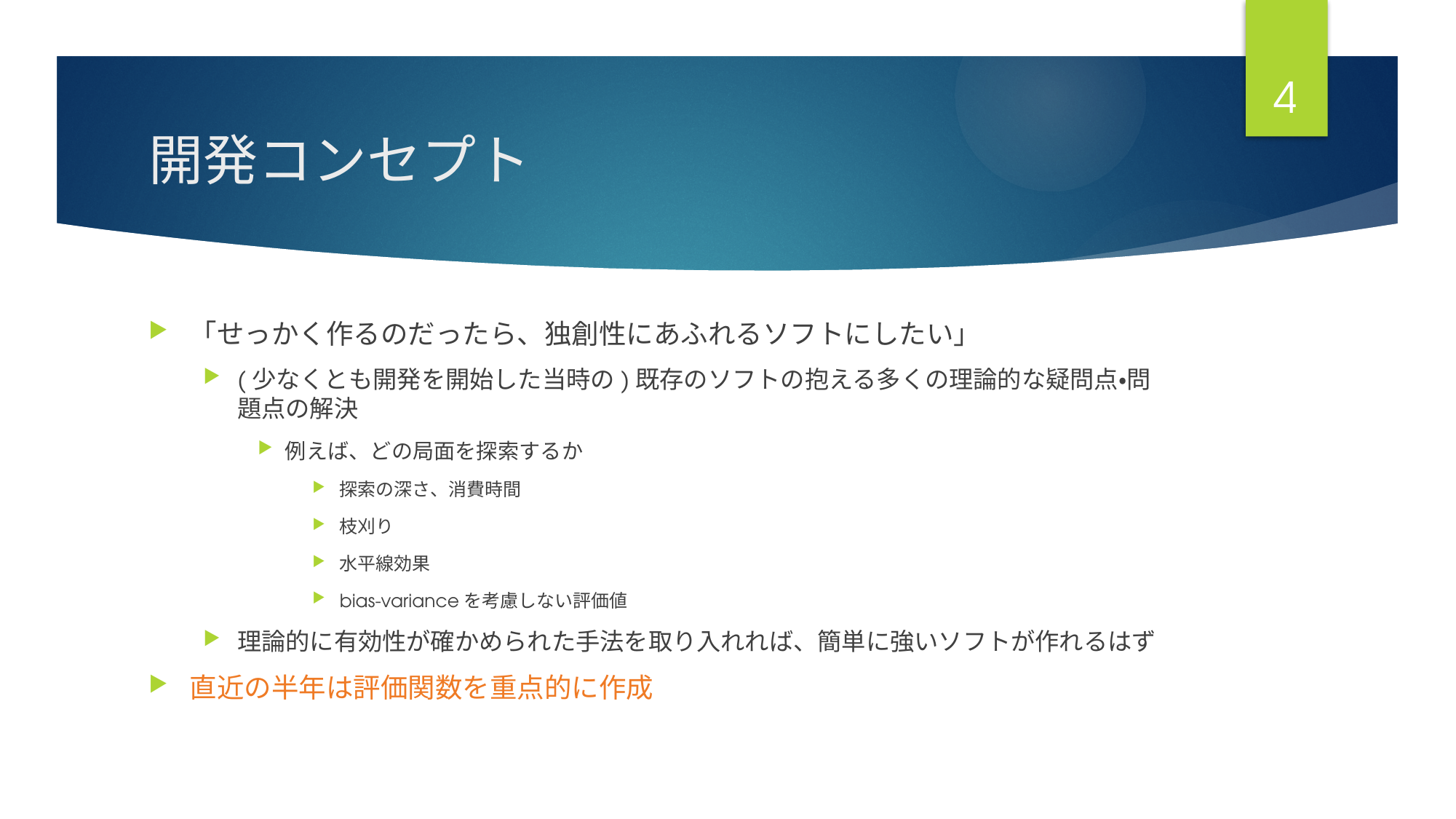

4
# 開発コンセプト
「せっかく作るのだったら、独創性にあふれるソフトにしたい」
(少なくとも開発を開始した当時の)既存のソフトの抱える多くの理論的な疑問点・問題点の解決
例えば、どの局面を探索するか
探索の深さ、消費時間
枝刈り
水平線効果
bias-varianceを考慮しない評価値
理論的に有効性が確かめられた手法を取り入れれば、簡単に強いソフトが作れるはず
直近の半年は評価関数を重点的に作成